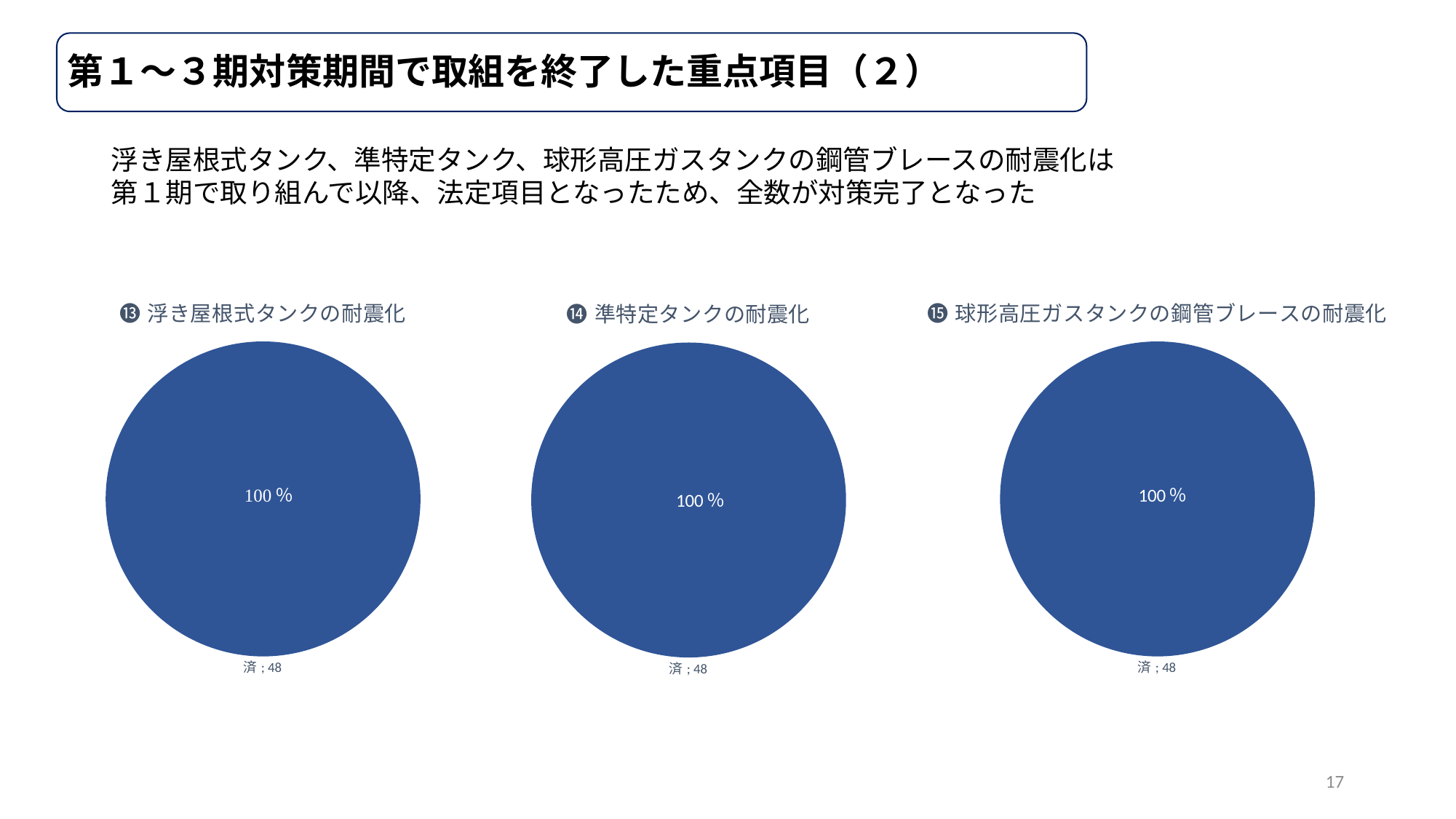

# 第１～３期対策期間で取組を終了した重点項目（２）
浮き屋根式タンク、準特定タンク、球形高圧ガスタンクの鋼管ブレースの耐震化は
第１期で取り組んで以降、法定項目となったため、全数が対策完了となった

### Chart: ⓭浮き屋根式タンクの耐震化

| Category |  |
|---|---|
| 済 | 48.0 |
| 未 | 0.0 |

### Chart: ⓯球形高圧ガスタンクの鋼管ブレースの耐震化

| Category |  |
|---|---|
| 済 | 48.0 |
| 未 | 0.0 |

### Chart: ⓮準特定タンクの耐震化

| Category |  |
|---|---|
| 済 | 48.0 |
| 未 | 0.0 |
100％
100％
100％
17